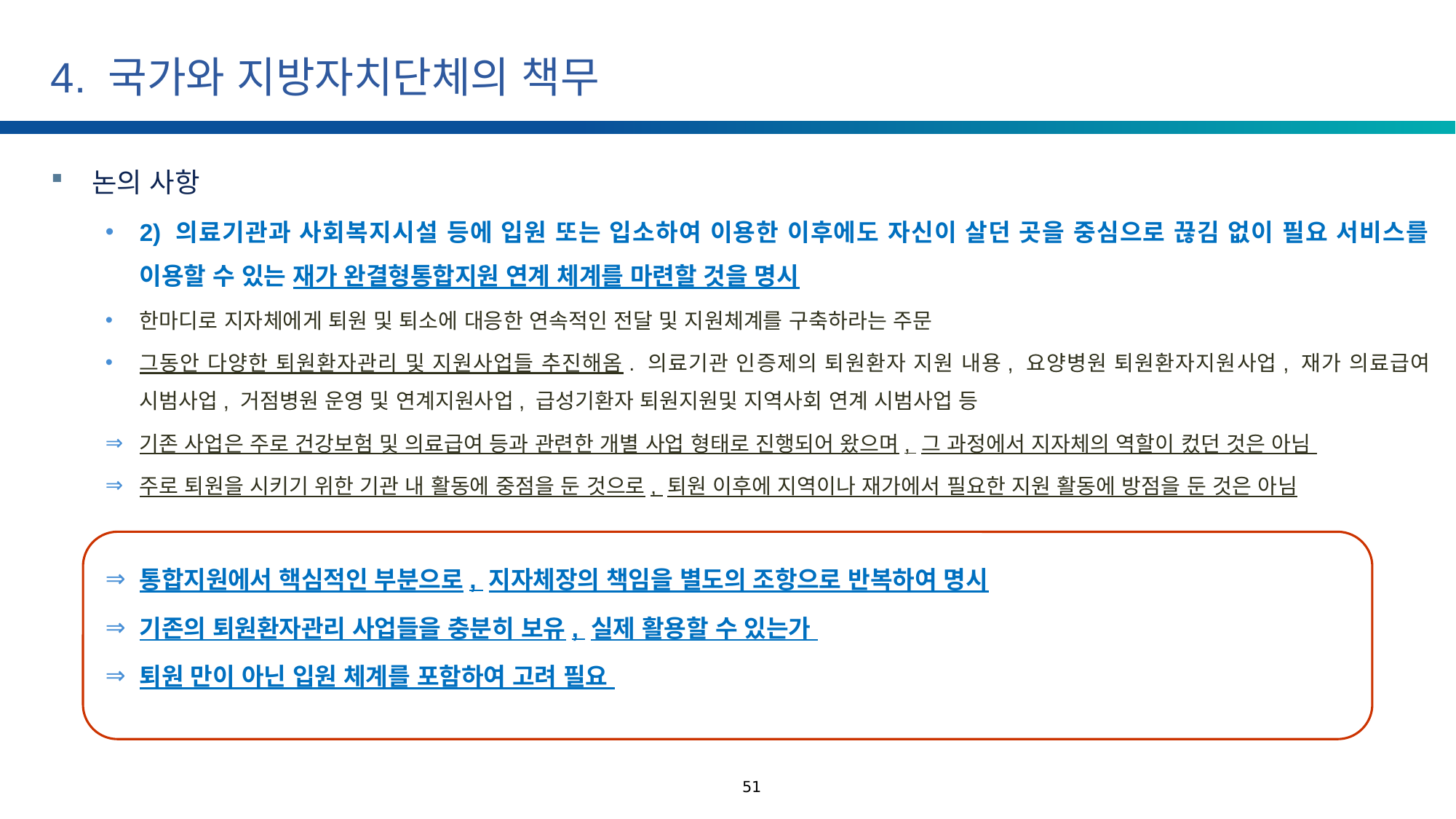

# 4. 국가와 지방자치단체의 책무
논의 사항
2) 의료기관과 사회복지시설 등에 입원 또는 입소하여 이용한 이후에도 자신이 살던 곳을 중심으로 끊김 없이 필요 서비스를 이용할 수 있는 재가 완결형통합지원 연계 체계를 마련할 것을 명시
한마디로 지자체에게 퇴원 및 퇴소에 대응한 연속적인 전달 및 지원체계를 구축하라는 주문
그동안 다양한 퇴원환자관리 및 지원사업들 추진해옴. 의료기관 인증제의 퇴원환자 지원 내용, 요양병원 퇴원환자지원사업, 재가 의료급여 시범사업, 거점병원 운영 및 연계지원사업, 급성기환자 퇴원지원및 지역사회 연계 시범사업 등
기존 사업은 주로 건강보험 및 의료급여 등과 관련한 개별 사업 형태로 진행되어 왔으며, 그 과정에서 지자체의 역할이 컸던 것은 아님
주로 퇴원을 시키기 위한 기관 내 활동에 중점을 둔 것으로, 퇴원 이후에 지역이나 재가에서 필요한 지원 활동에 방점을 둔 것은 아님

통합지원에서 핵심적인 부분으로, 지자체장의 책임을 별도의 조항으로 반복하여 명시
기존의 퇴원환자관리 사업들을 충분히 보유, 실제 활용할 수 있는가
퇴원 만이 아닌 입원 체계를 포함하여 고려 필요

51